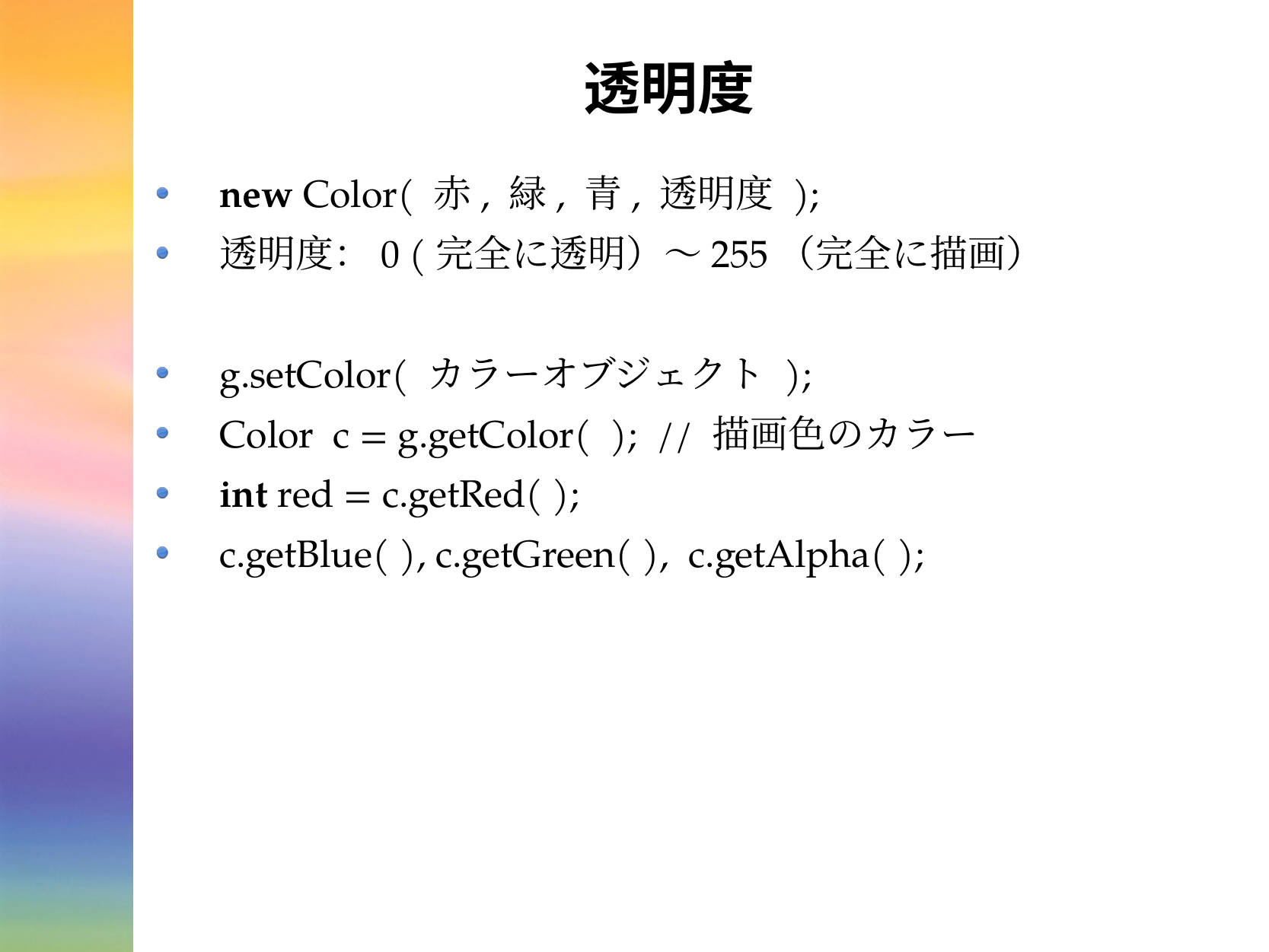

# 透明度
new Color( 赤, 緑, 青, 透明度 );
透明度：0 (完全に透明）〜255（完全に描画）

g.setColor( カラーオブジェクト );
Color  c = g.getColor(  );  // 描画色のカラー
int red = c.getRed( );
c.getBlue( ), c.getGreen( ),  c.getAlpha( );